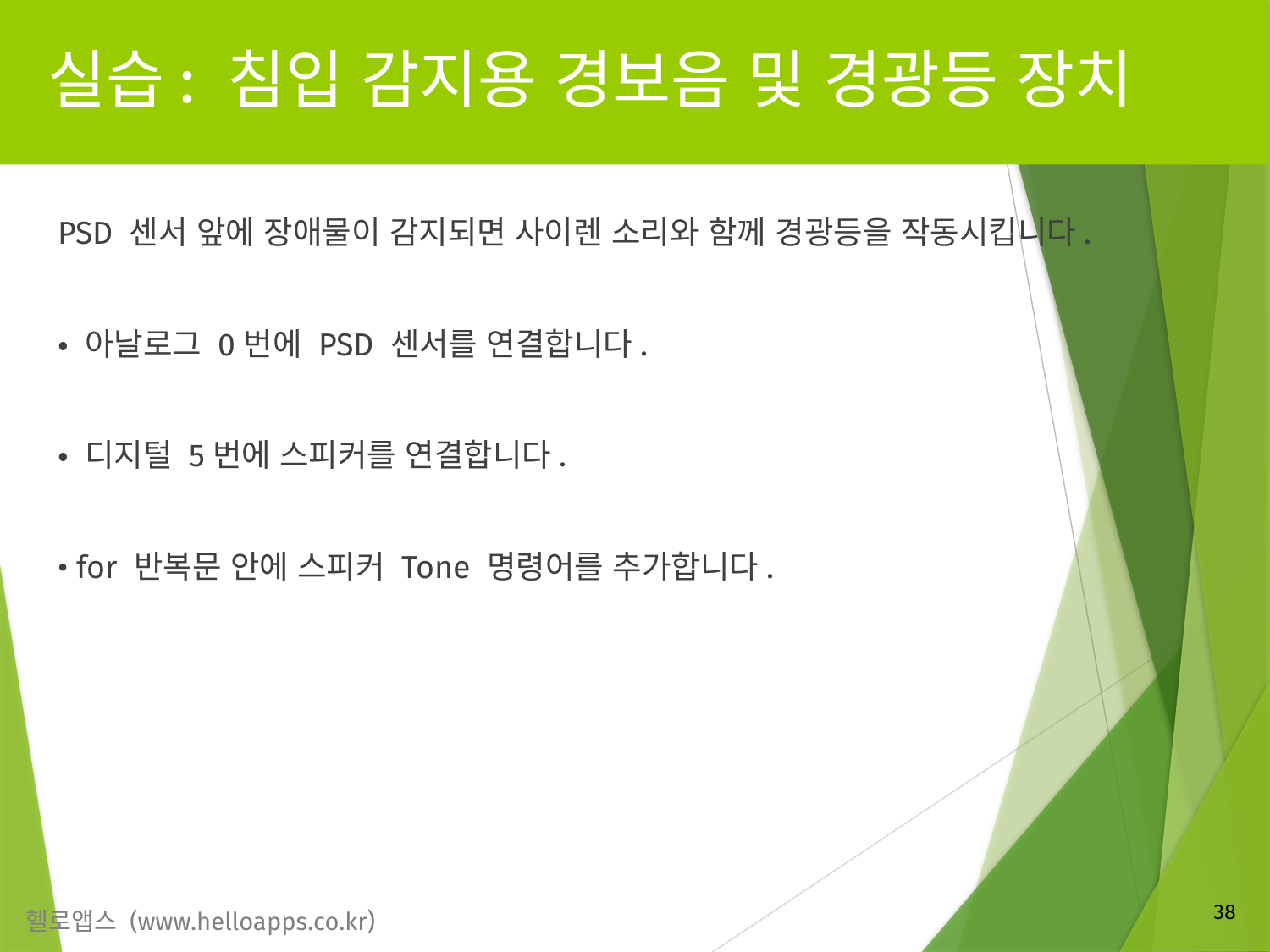

# 실습: 침입 감지용 경보음 및 경광등 장치
PSD 센서 앞에 장애물이 감지되면 사이렌 소리와 함께 경광등을 작동시킵니다.

• 아날로그 0번에 PSD 센서를 연결합니다.

• 디지털 5번에 스피커를 연결합니다.

• for 반복문 안에 스피커 Tone 명령어를 추가합니다.
38